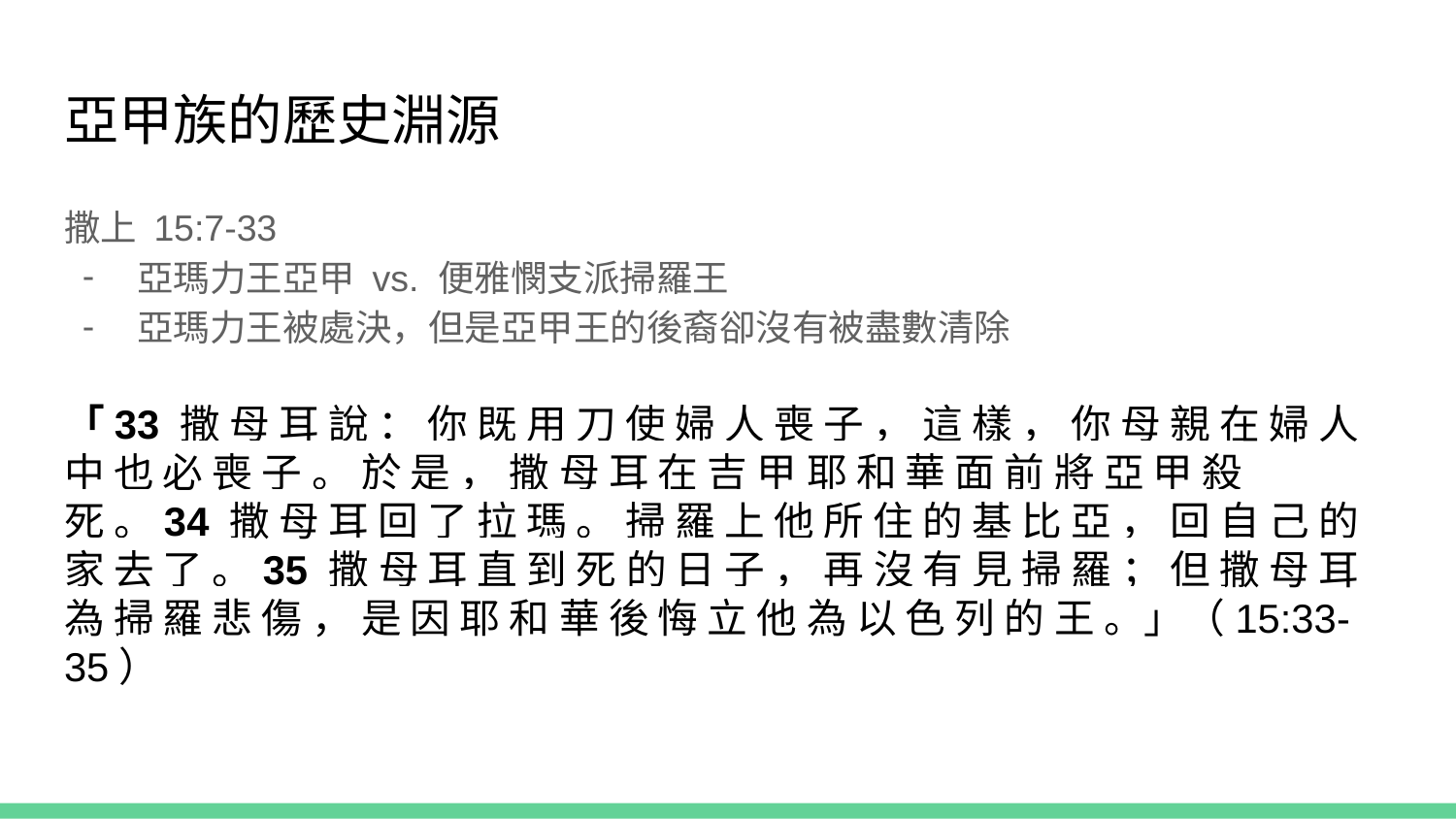

# 亞甲族的歷史淵源
撒上 15:7-33
亞瑪力王亞甲 vs. 便雅憫支派掃羅王
亞瑪力王被處決，但是亞甲王的後裔卻沒有被盡數清除

「33 撒 母 耳 說 ： 你 既 用 刀 使 婦 人 喪 子 ， 這 樣 ， 你 母 親 在 婦 人 中 也 必 喪 子 。 於 是 ， 撒 母 耳 在 吉 甲 耶 和 華 面 前 將 亞 甲 殺 死 。34 撒 母 耳 回 了 拉 瑪 。 掃 羅 上 他 所 住 的 基 比 亞 ， 回 自 己 的 家 去 了 。35 撒 母 耳 直 到 死 的 日 子 ， 再 沒 有 見 掃 羅 ； 但 撒 母 耳 為 掃 羅 悲 傷 ， 是 因 耶 和 華 後 悔 立 他 為 以 色 列 的 王 。」（15:33-35）